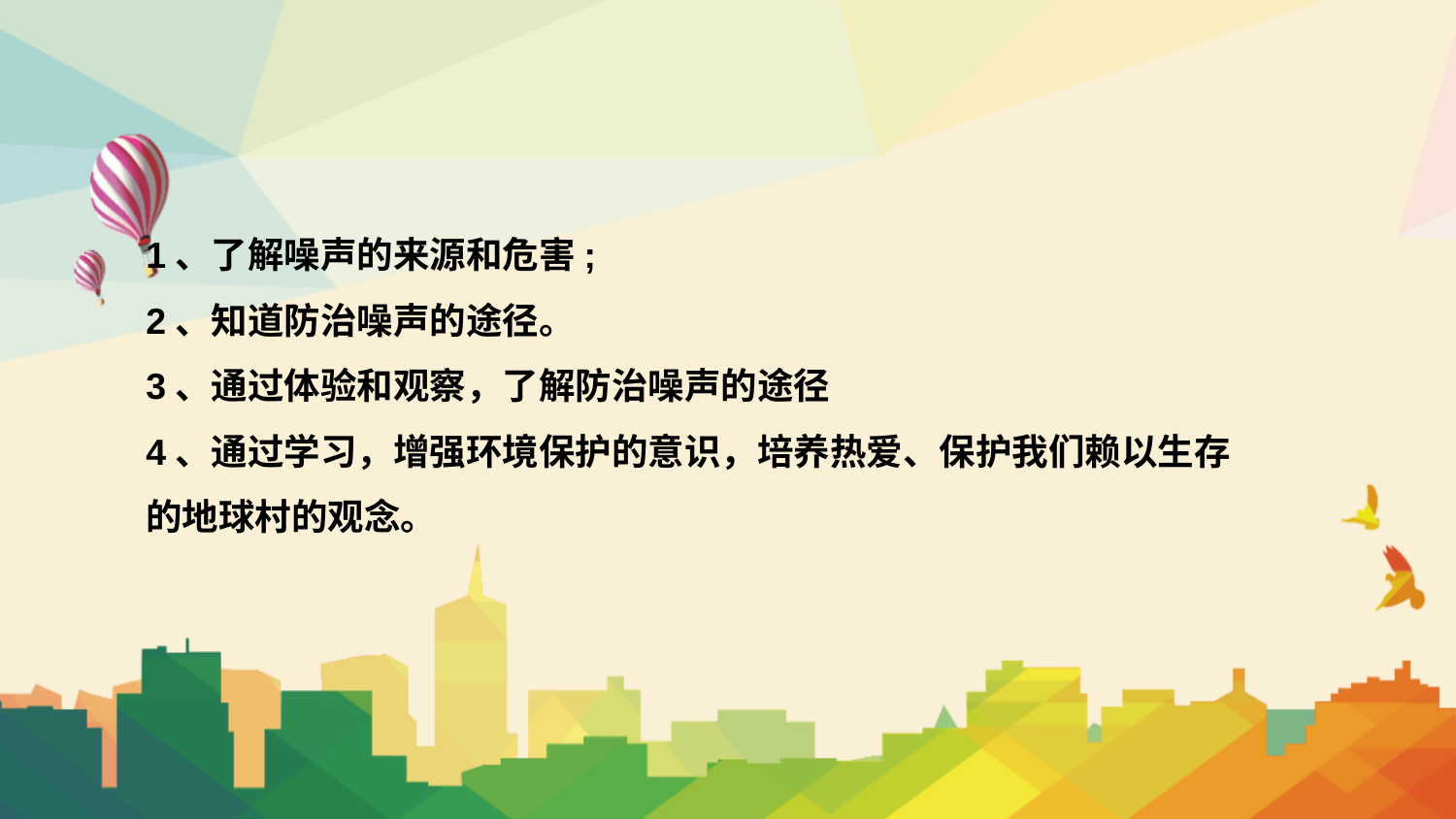

1、了解噪声的来源和危害;
2、知道防治噪声的途径。
3、通过体验和观察，了解防治噪声的途径
4、通过学习，增强环境保护的意识，培养热爱、保护我们赖以生存的地球村的观念。